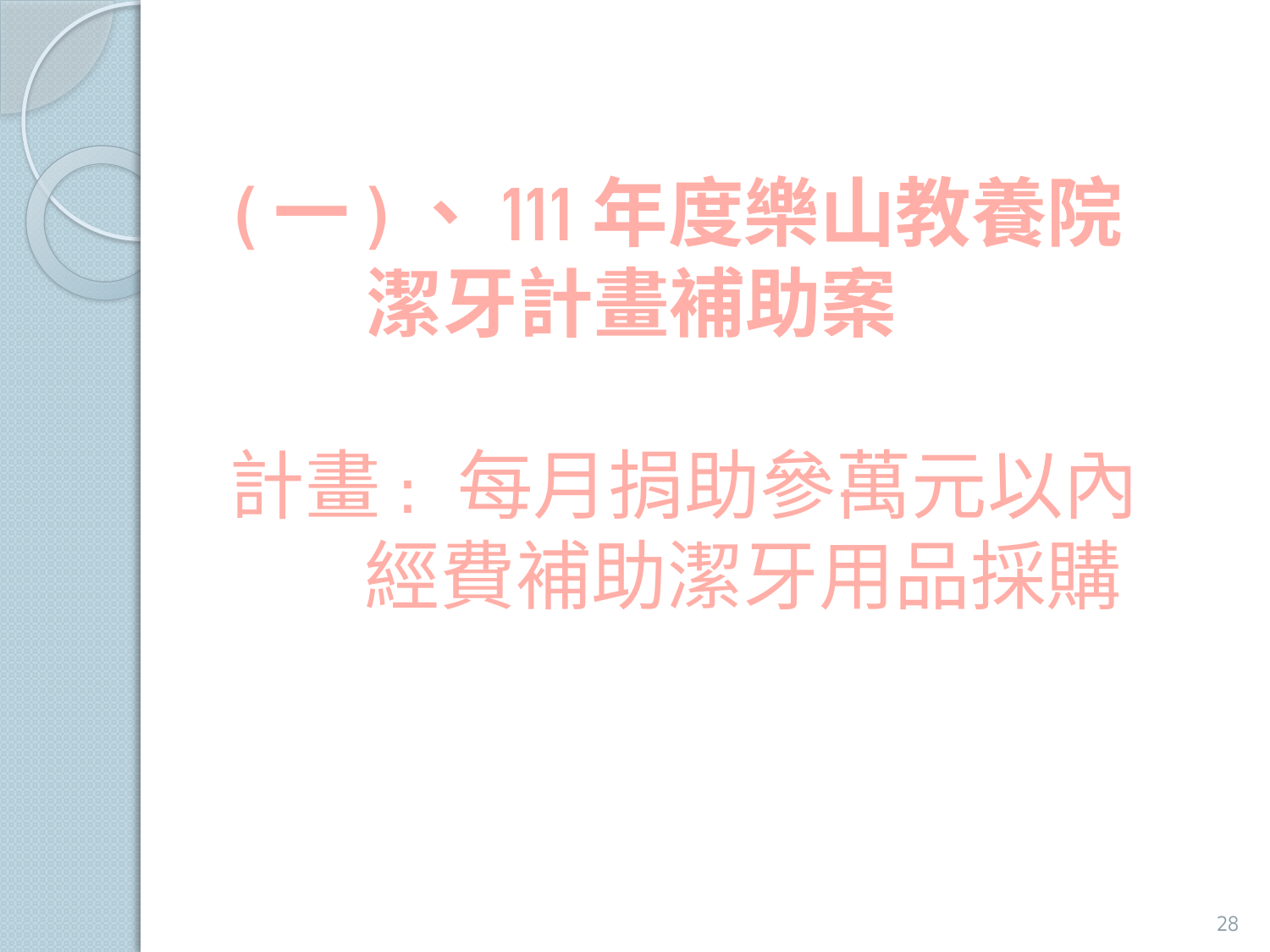

# (一)、111年度樂山教養院 潔牙計畫補助案 計畫: 每月捐助參萬元以內 經費補助潔牙用品採購
28